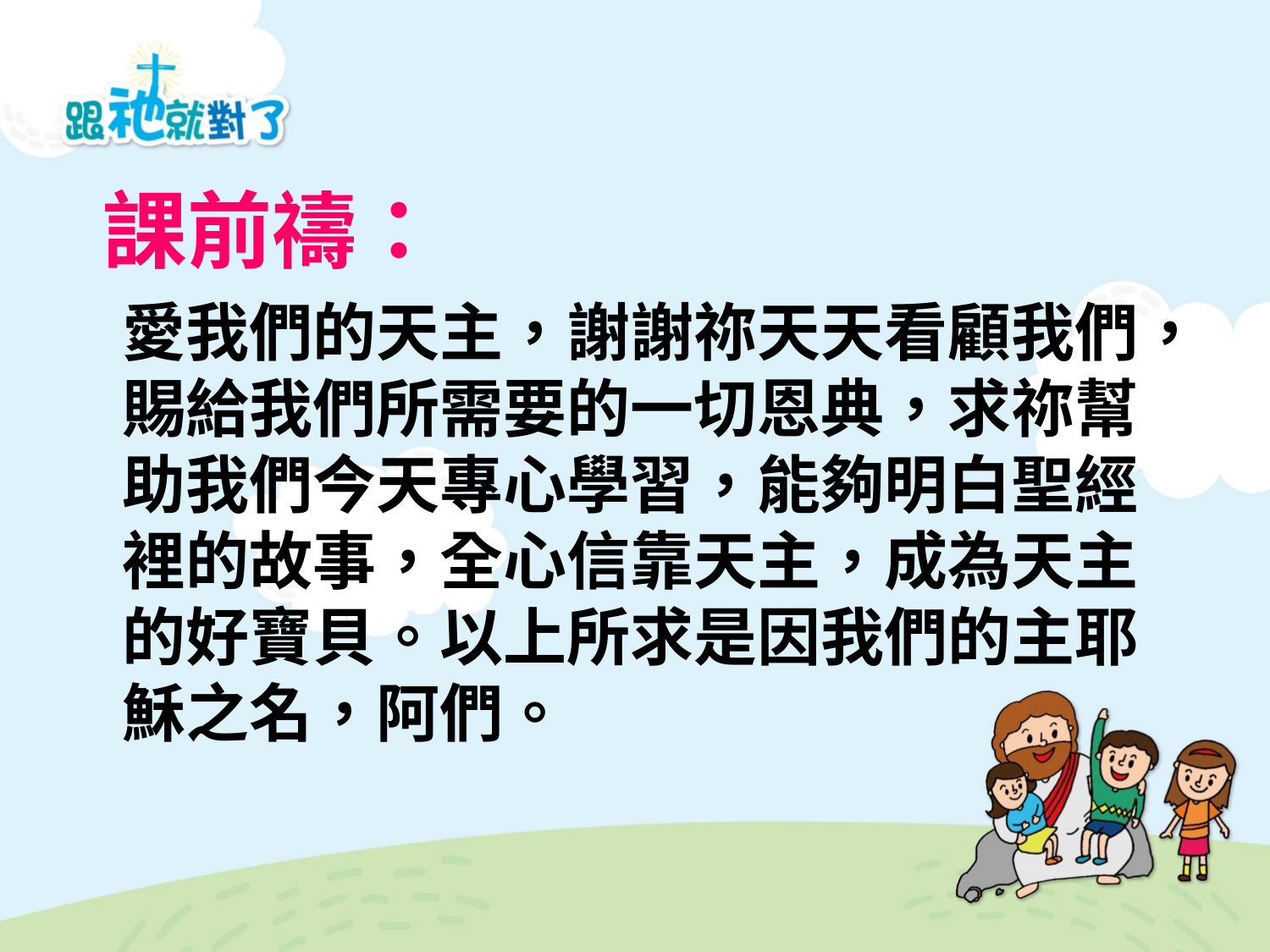

課前禱：
愛我們的天主，謝謝祢天天看顧我們，賜給我們所需要的一切恩典，求祢幫助我們今天專心學習，能夠明白聖經裡的故事，全心信靠天主，成為天主的好寶貝。以上所求是因我們的主耶穌之名，阿們。